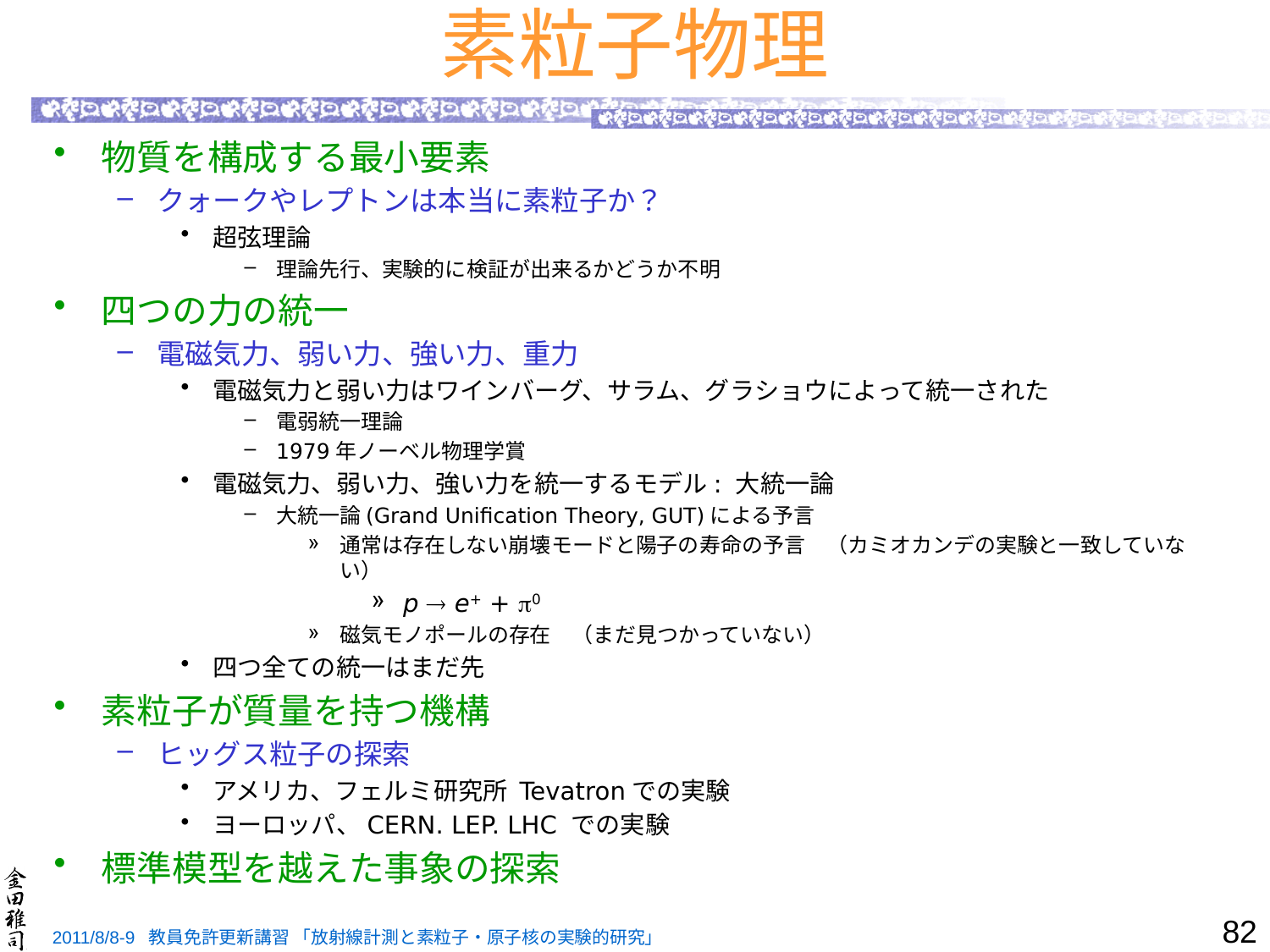

# 素粒子物理
物質を構成する最小要素
クォークやレプトンは本当に素粒子か？
超弦理論
理論先行、実験的に検証が出来るかどうか不明
四つの力の統一
電磁気力、弱い力、強い力、重力
電磁気力と弱い力はワインバーグ、サラム、グラショウによって統一された
電弱統一理論
1979年ノーベル物理学賞
電磁気力、弱い力、強い力を統一するモデル: 大統一論
大統一論(Grand Unification Theory, GUT)による予言
通常は存在しない崩壊モードと陽子の寿命の予言　（カミオカンデの実験と一致していない）
p → e+ + π0
磁気モノポールの存在　（まだ見つかっていない）
四つ全ての統一はまだ先
素粒子が質量を持つ機構
ヒッグス粒子の探索
アメリカ、フェルミ研究所 Tevatronでの実験
ヨーロッパ、CERN. LEP. LHC での実験
標準模型を越えた事象の探索
82
2011/8/8-9  教員免許更新講習 「放射線計測と素粒子・原子核の実験的研究」